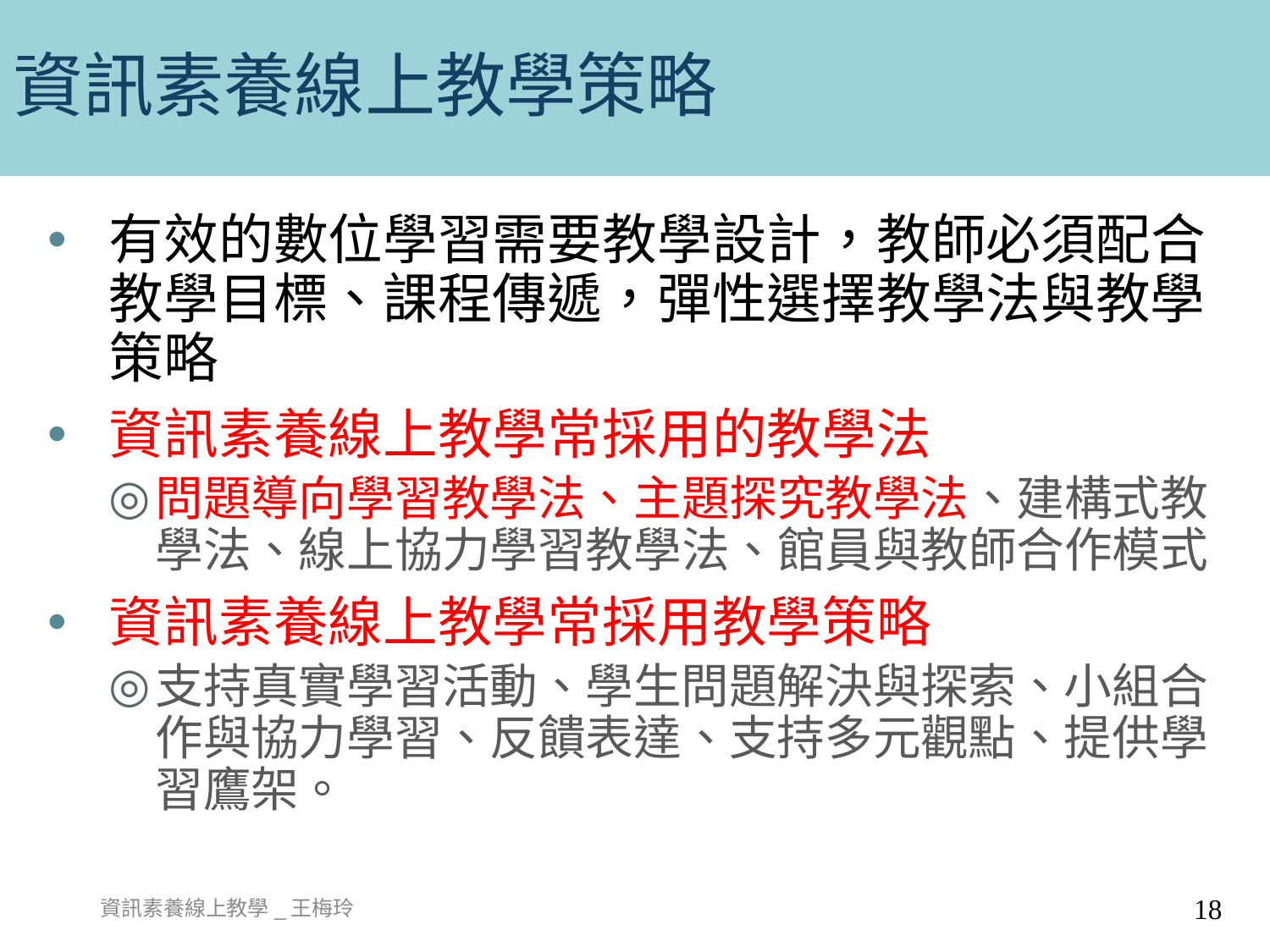

# 資訊素養線上教學策略
有效的數位學習需要教學設計，教師必須配合教學目標、課程傳遞，彈性選擇教學法與教學策略
資訊素養線上教學常採用的教學法
問題導向學習教學法、主題探究教學法、建構式教學法、線上協力學習教學法、館員與教師合作模式
資訊素養線上教學常採用教學策略
支持真實學習活動、學生問題解決與探索、小組合作與協力學習、反饋表達、支持多元觀點、提供學習鷹架。
資訊素養線上教學_王梅玲
18